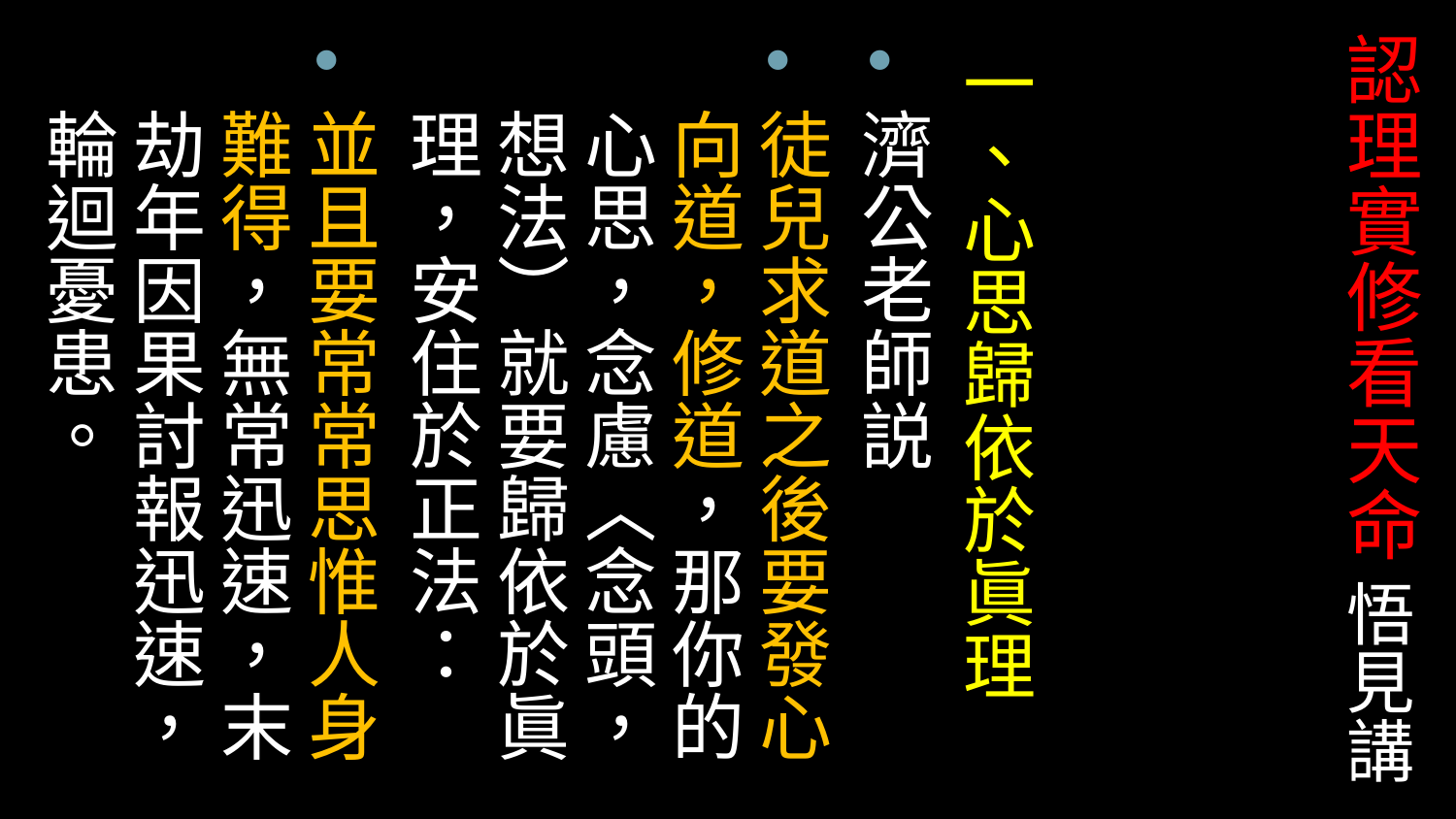

# 認理實修看天命 悟見講
一、心思歸依於眞理
濟公老師説
徒兒求道之後要發心向道，修道，那你的心思，念慮〈念頭，想法）就要歸依於眞理，安住於正法：
並且要常常思惟人身難得，無常迅速，末劫年因果討報迅速，輪迴憂患。